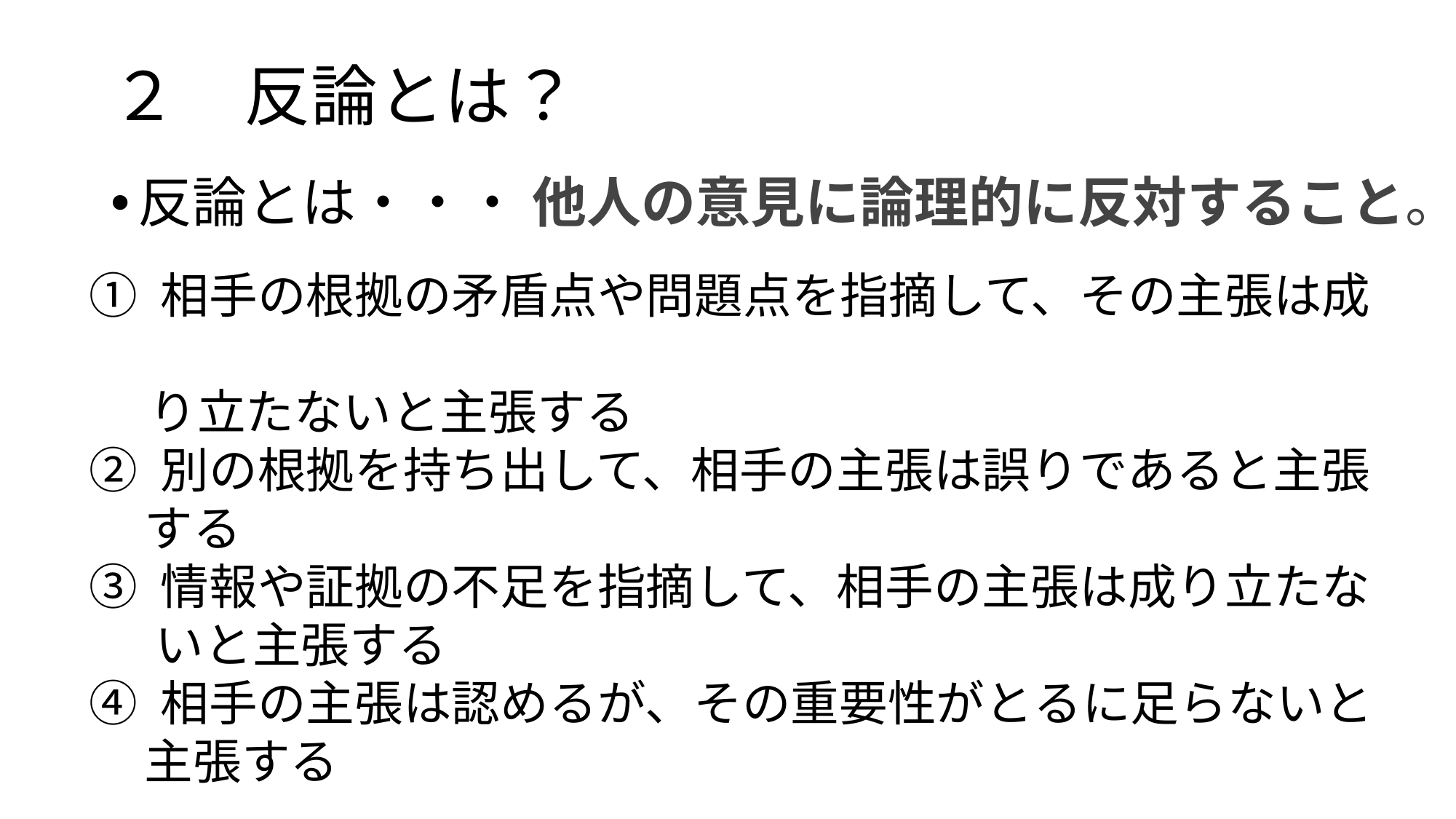

# ２　反論とは？
反論とは・・・ 他人の意見に論理的に反対すること。

① 相手の根拠の矛盾点や問題点を指摘して、その主張は成
　 り立たないと主張する
② 別の根拠を持ち出して、相手の主張は誤りであると主張
    する
③ 情報や証拠の不足を指摘して、相手の主張は成り立たな
     いと主張する
④ 相手の主張は認めるが、その重要性がとるに足らないと
    主張する